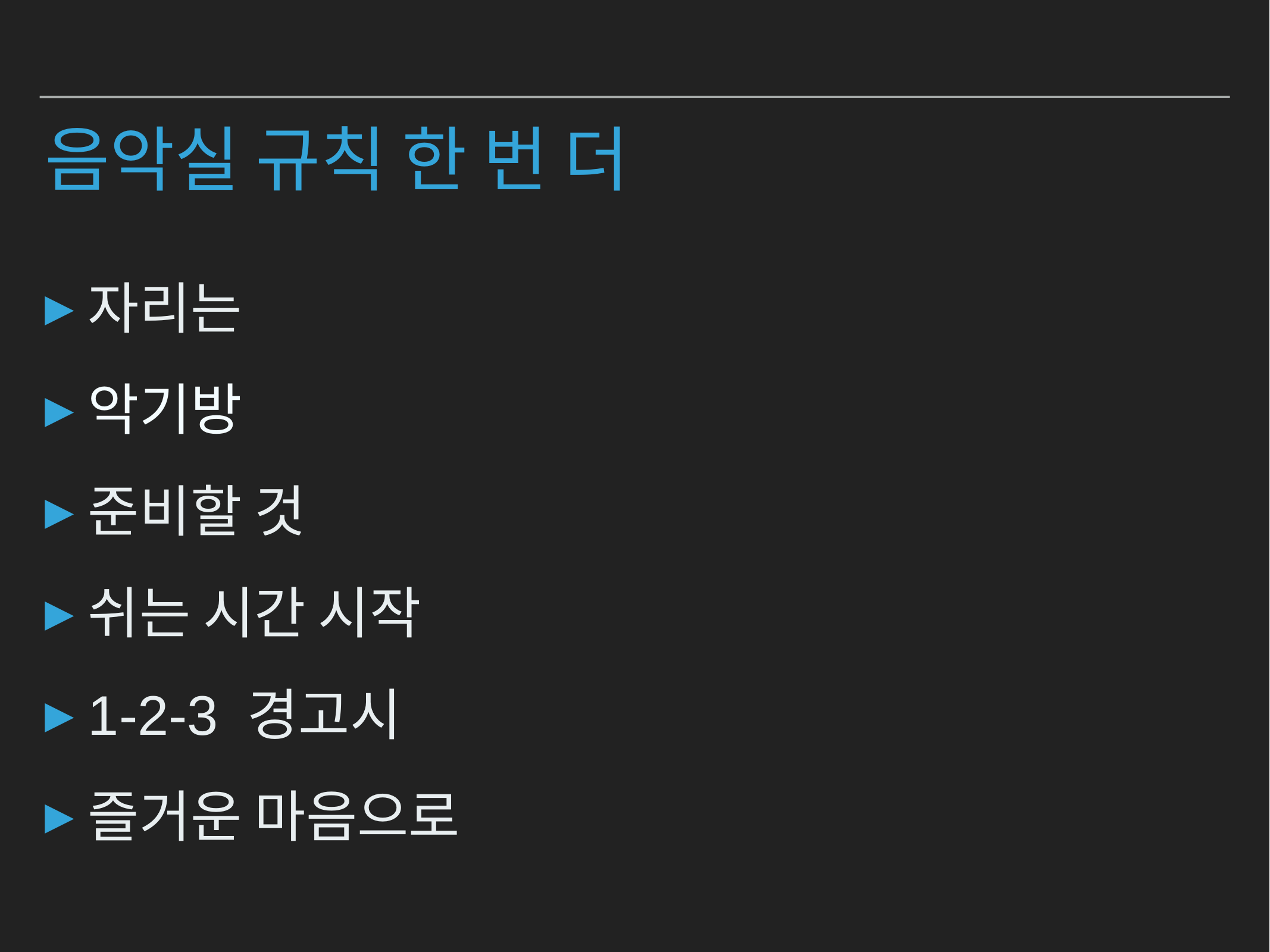

# 음악실 규칙 한 번 더
자리는
악기방
준비할 것
쉬는 시간 시작
1-2-3 경고시
즐거운 마음으로